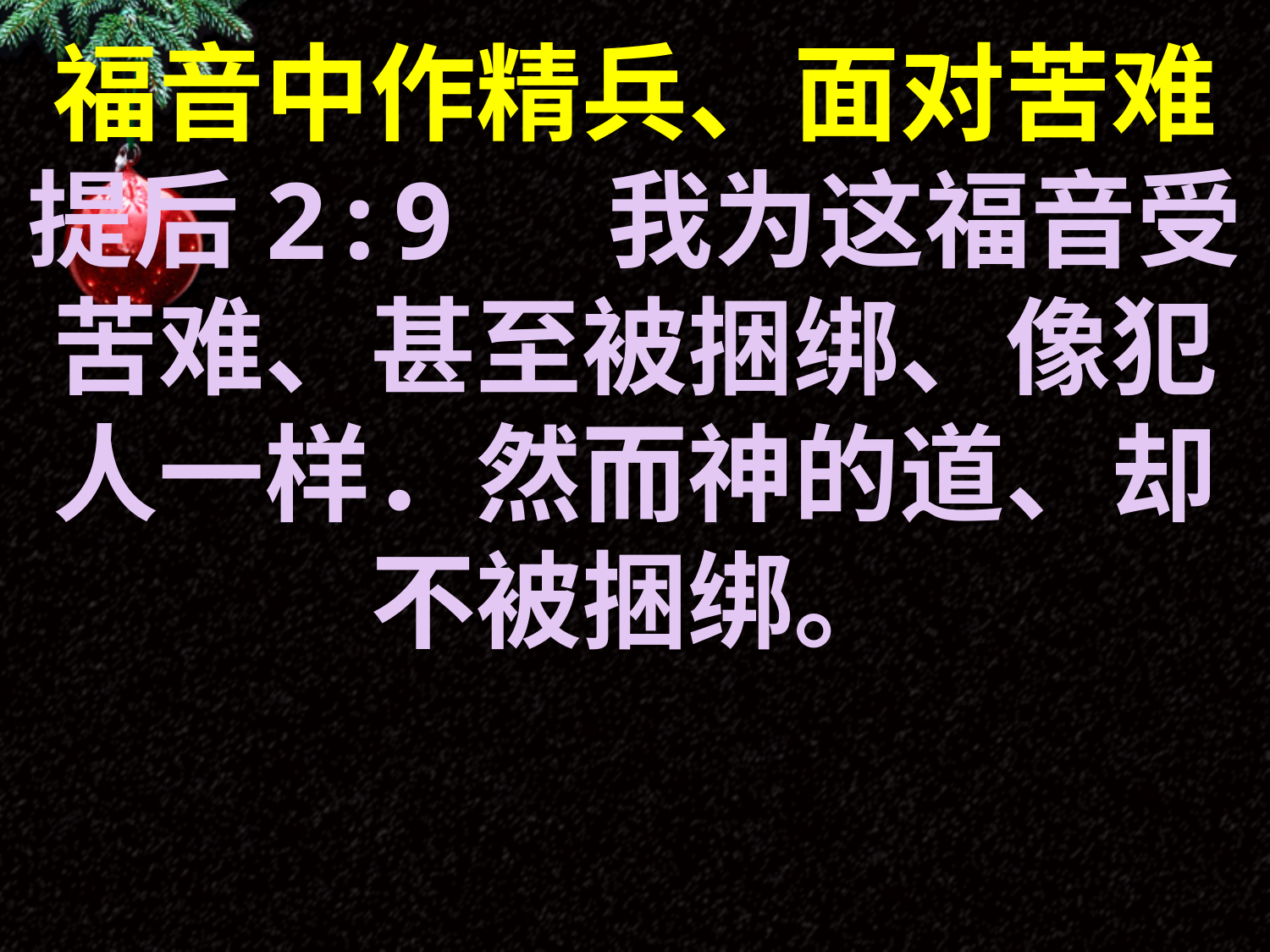

福音中作精兵、面对苦难
提后2:9  我为这福音受苦难、甚至被捆绑、像犯人一样．然而神的道、却不被捆绑。